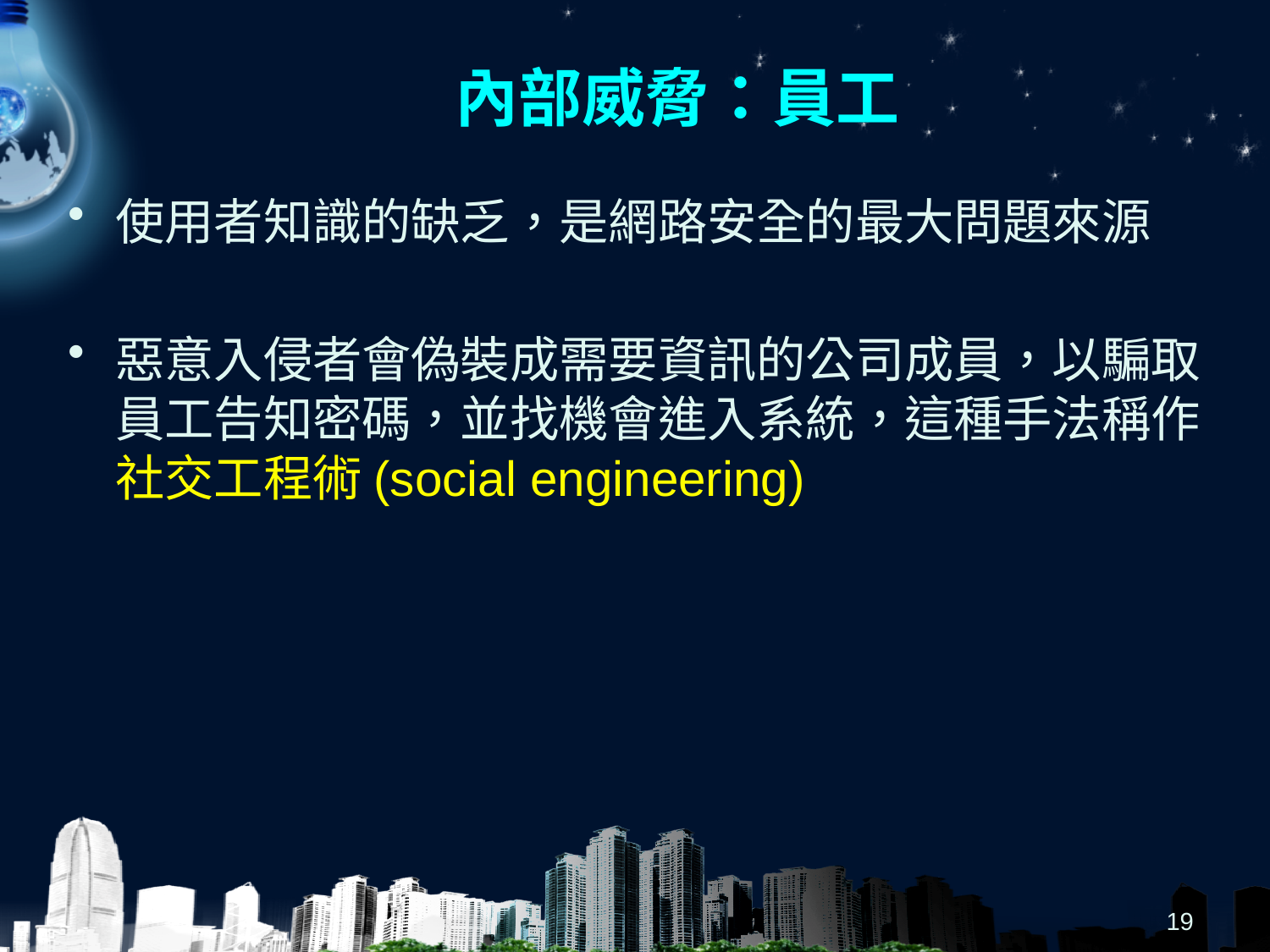

# 內部威脅：員工
使用者知識的缺乏，是網路安全的最大問題來源

惡意入侵者會偽裝成需要資訊的公司成員，以騙取員工告知密碼，並找機會進入系統，這種手法稱作社交工程術(social engineering)
19